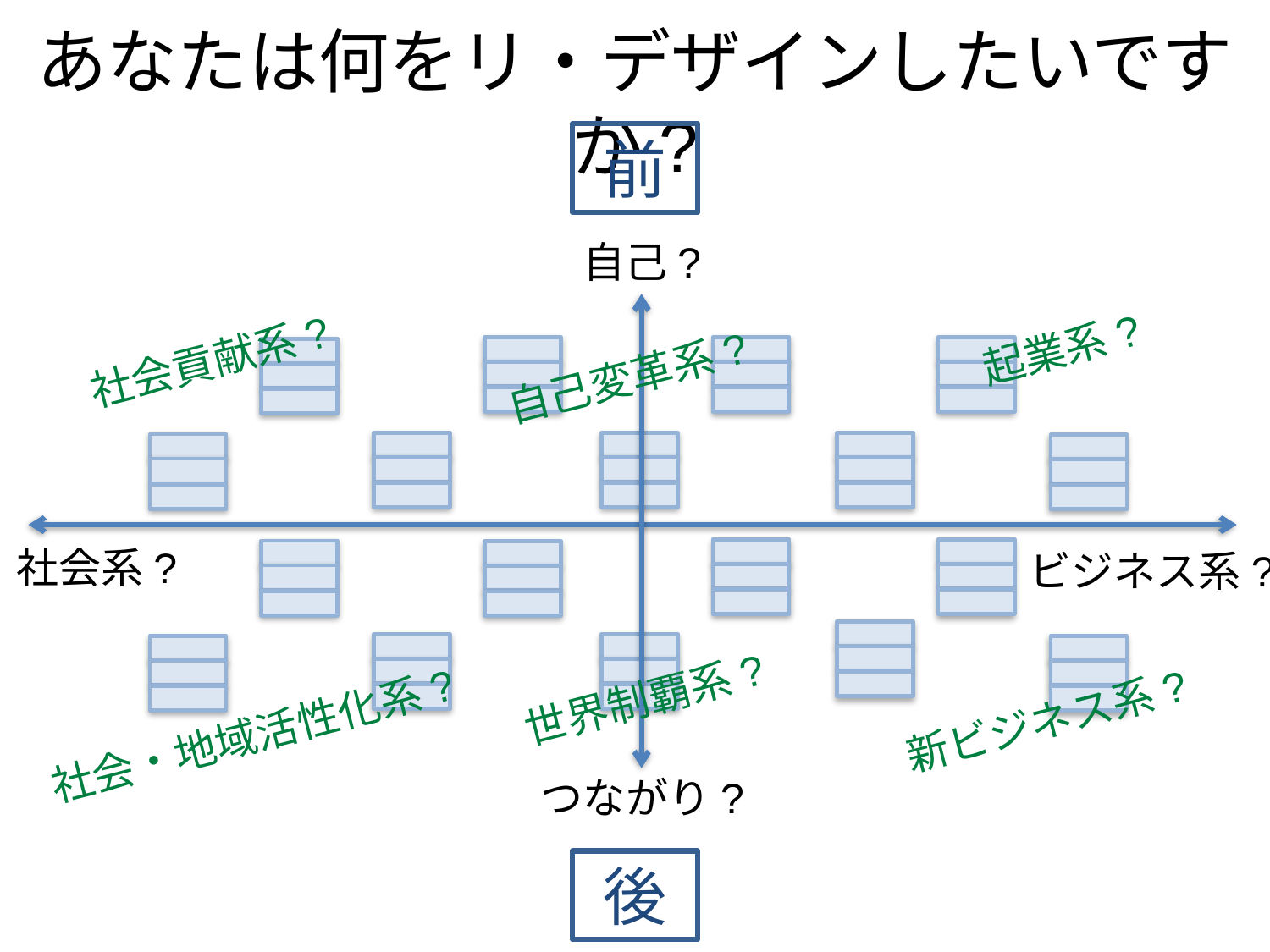

あなたは何をリ・デザインしたいですか?
前
自己?
起業系?
社会貢献系?

自己変革系?

社会系?
ビジネス系?

世界制覇系?
新ビジネス系?
社会・地域活性化系?
つながり?
後